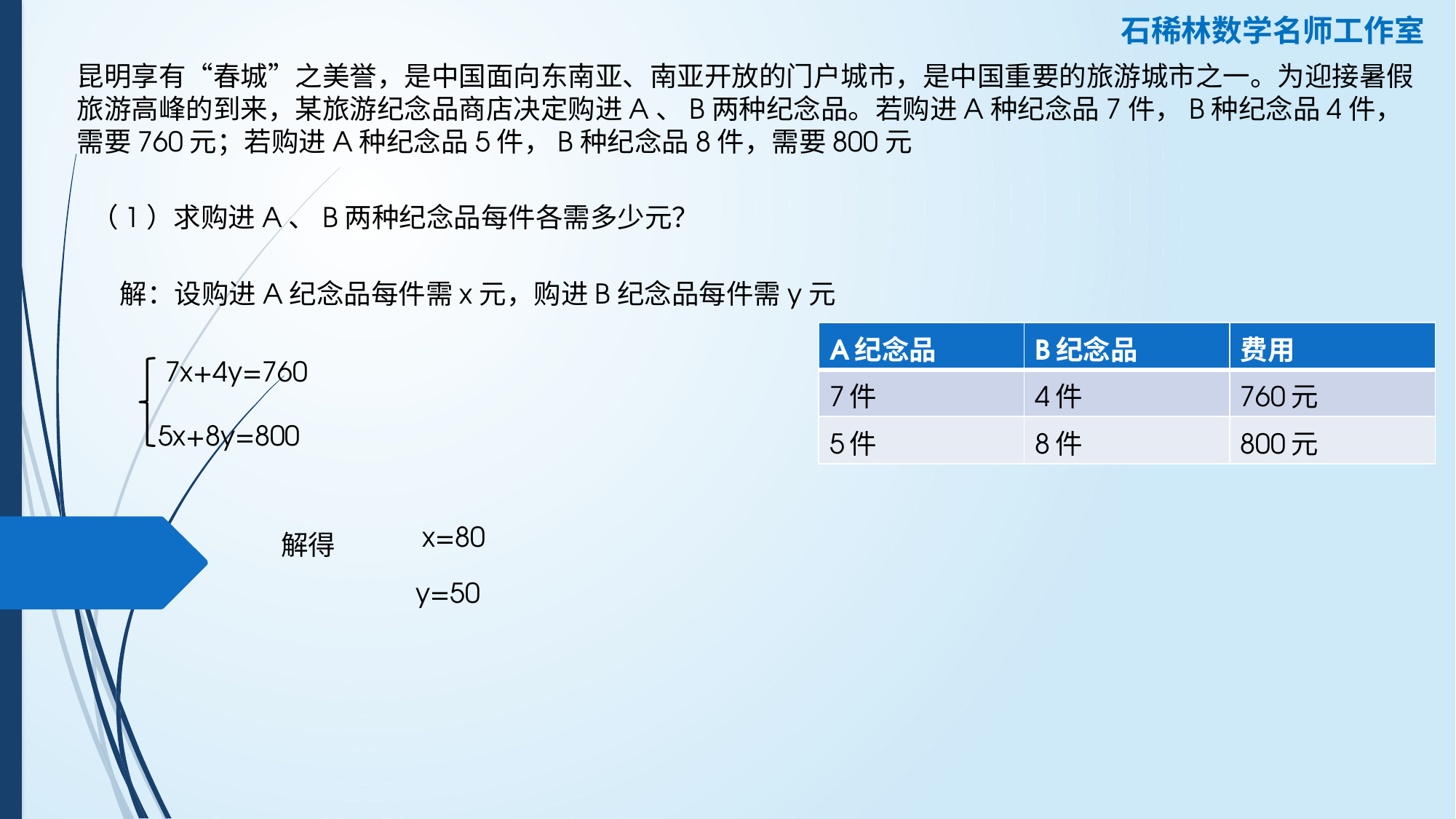

石稀林数学名师工作室
昆明享有“春城”之美誉，是中国面向东南亚、南亚开放的门户城市，是中国重要的旅游城市之一。为迎接暑假旅游高峰的到来，某旅游纪念品商店决定购进A、B两种纪念品。若购进A种纪念品7件，B种纪念品4件，需要760元；若购进A种纪念品5件，B种纪念品8件，需要800元
（1）求购进A、B两种纪念品每件各需多少元？
解：设购进A纪念品每件需x元，购进B纪念品每件需y元
| A纪念品 | B纪念品 | 费用 |
| --- | --- | --- |
| 7件 | 4件 | 760元 |
| 5件 | 8件 | 800元 |
7x+4y=760

5x+8y=800
x=80
解得
y=50